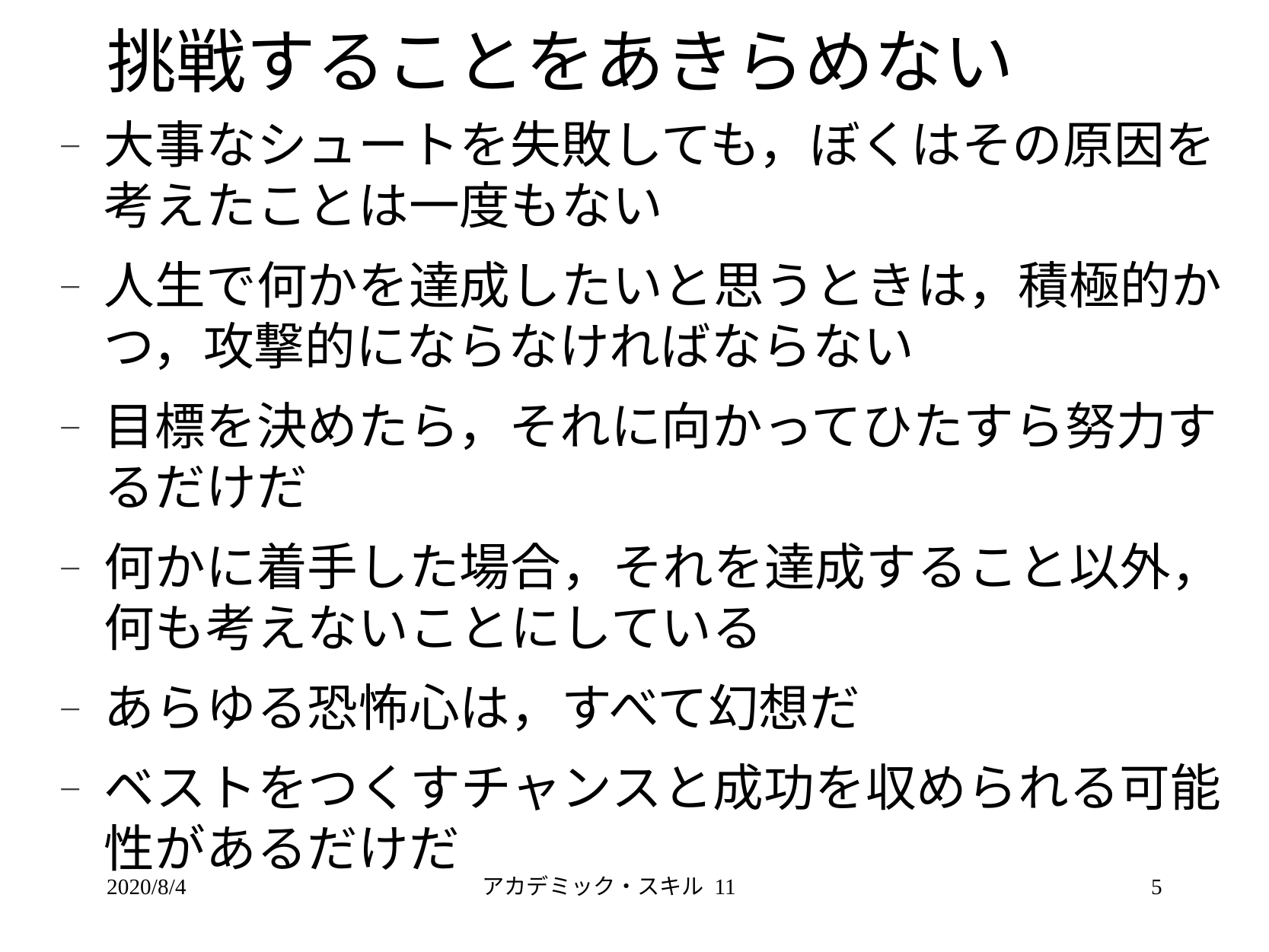

# 挑戦することをあきらめない
大事なシュートを失敗しても，ぼくはその原因を考えたことは一度もない
人生で何かを達成したいと思うときは，積極的かつ，攻撃的にならなければならない
目標を決めたら，それに向かってひたすら努力するだけだ
何かに着手した場合，それを達成すること以外，何も考えないことにしている
あらゆる恐怖心は，すべて幻想だ
ベストをつくすチャンスと成功を収められる可能性があるだけだ
2020/8/4
アカデミック・スキル 11
5